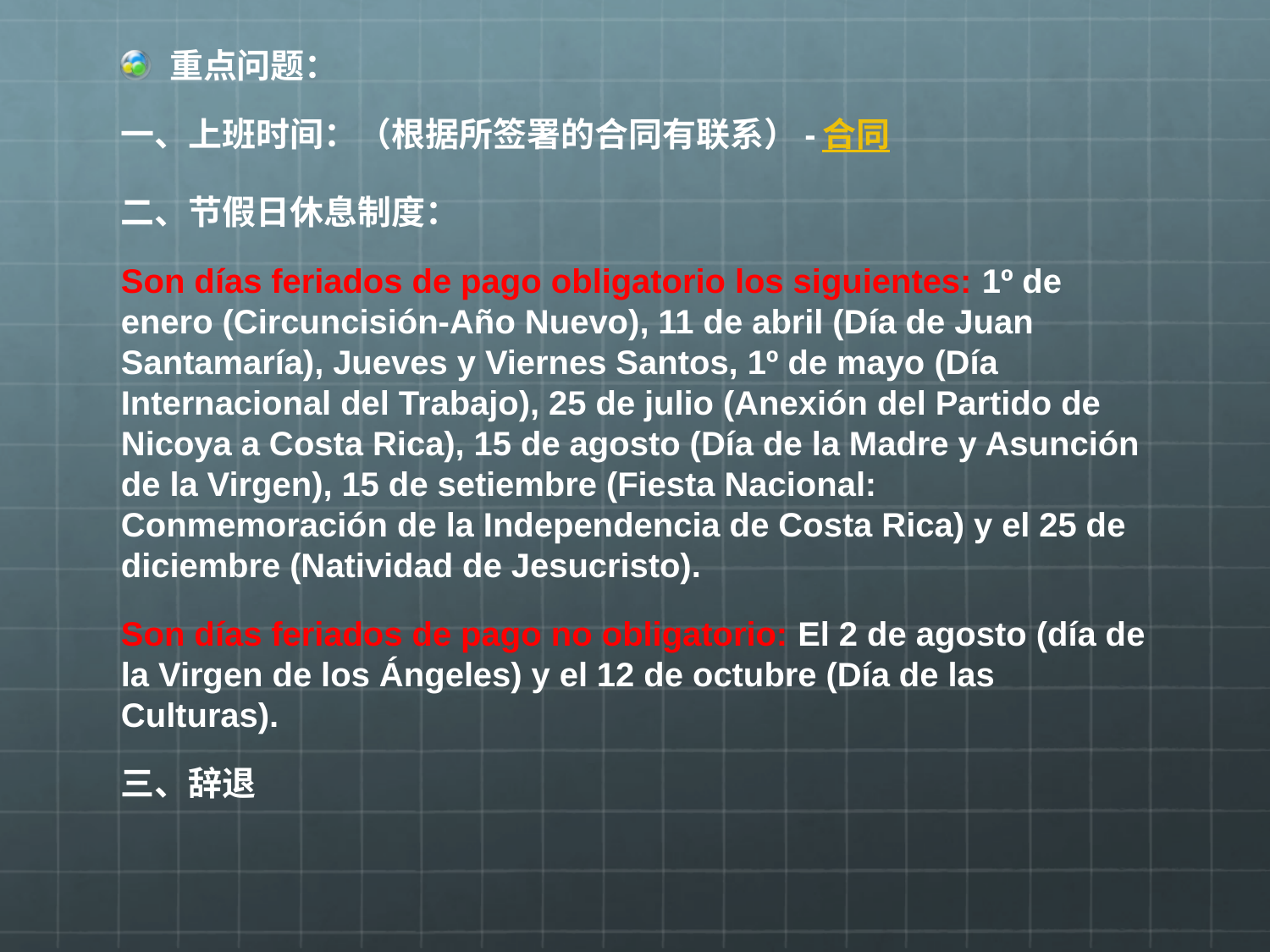

重点问题：
一、上班时间：（根据所签署的合同有联系）-合同
二、节假日休息制度：
Son días feriados de pago obligatorio los siguientes: 1º de enero (Circuncisión-Año Nuevo), 11 de abril (Día de Juan Santamaría), Jueves y Viernes Santos, 1º de mayo (Día Internacional del Trabajo), 25 de julio (Anexión del Partido de Nicoya a Costa Rica), 15 de agosto (Día de la Madre y Asunción de la Virgen), 15 de setiembre (Fiesta Nacional: Conmemoración de la Independencia de Costa Rica) y el 25 de diciembre (Natividad de Jesucristo).
Son días feriados de pago no obligatorio: El 2 de agosto (día de la Virgen de los Ángeles) y el 12 de octubre (Día de las Culturas).
三、辞退